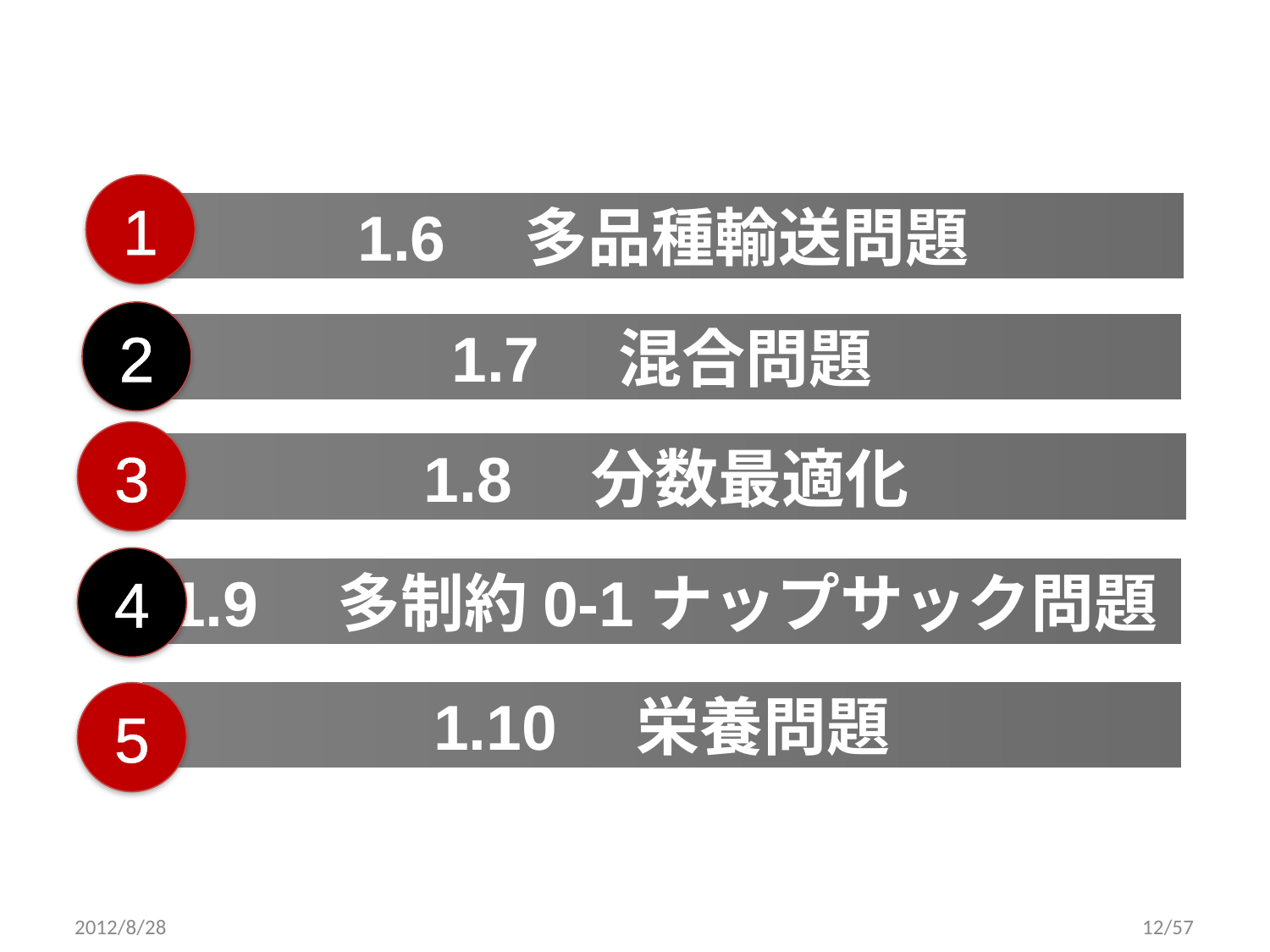

1
1.6　多品種輸送問題
2
1.7　混合問題
3
1.8　分数最適化
4
1.9　多制約0-1ナップサック問題
1.10　栄養問題
5
2012/8/28
12/57